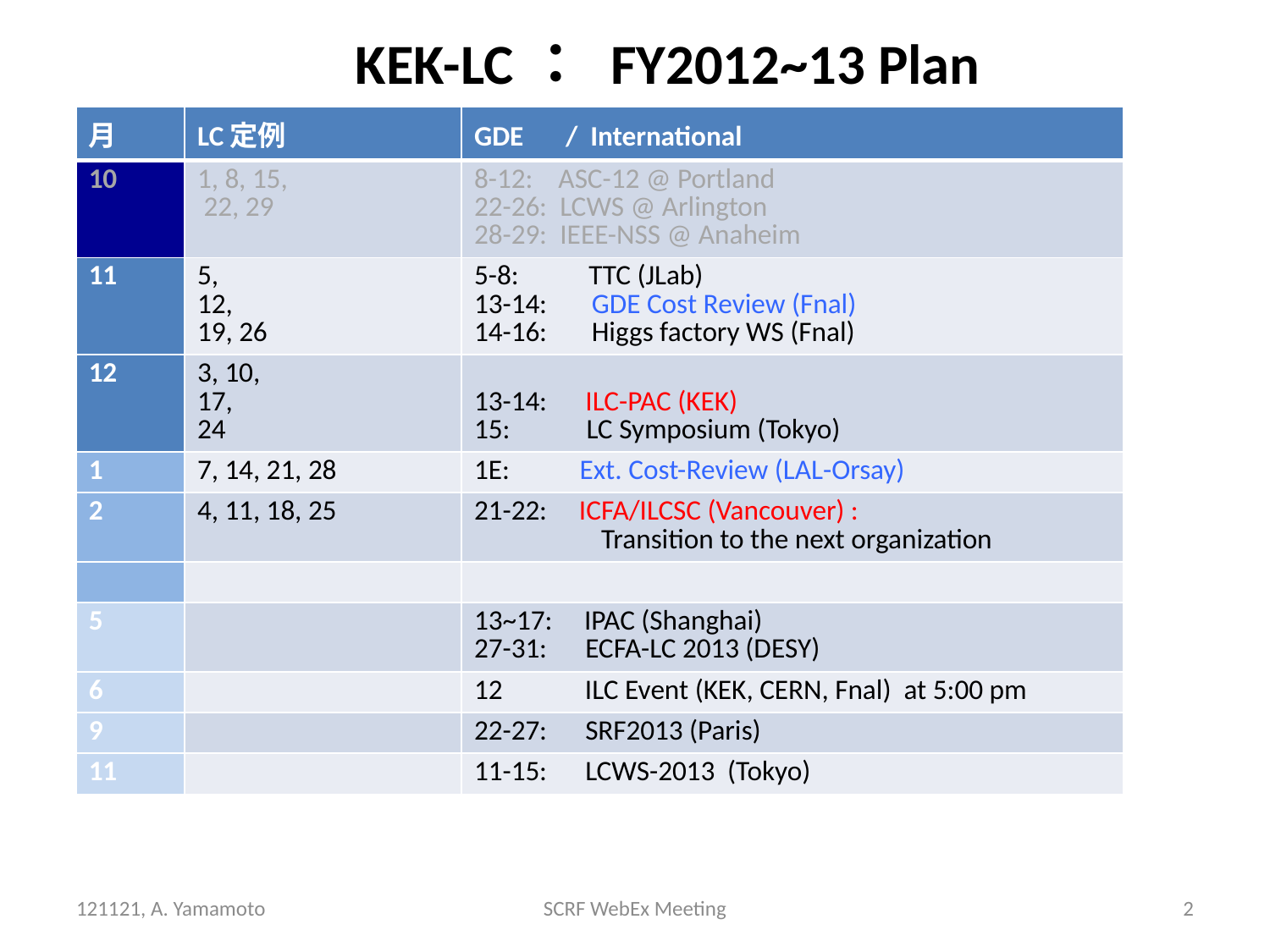

# KEK-LC： FY2012~13 Plan
| 月 | LC定例 | GDE　/ International |
| --- | --- | --- |
| 10 | 1, 8, 15, 22, 29 | 8-12: ASC-12 @ Portland 22-26: LCWS @ Arlington 28-29: IEEE-NSS @ Anaheim |
| 11 | 5, 12, 19, 26 | 5-8: TTC (JLab) 13-14: GDE Cost Review (Fnal) 14-16: Higgs factory WS (Fnal) |
| 12 | 3, 10, 17, 24 | 13-14: ILC-PAC (KEK) 15: LC Symposium (Tokyo) |
| 1 | 7, 14, 21, 28 | 1E: Ext. Cost-Review (LAL-Orsay) |
| 2 | 4, 11, 18, 25 | 21-22: ICFA/ILCSC (Vancouver) : Transition to the next organization |
|  |  |  |
| 5 |  | 13~17: IPAC (Shanghai) 27-31: ECFA-LC 2013 (DESY) |
| 6 |  | 12 ILC Event (KEK, CERN, Fnal) at 5:00 pm |
| 9 |  | 22-27: SRF2013 (Paris) |
| 11 |  | 11-15: LCWS-2013 (Tokyo) |
121121, A. Yamamoto
SCRF WebEx Meeting
2